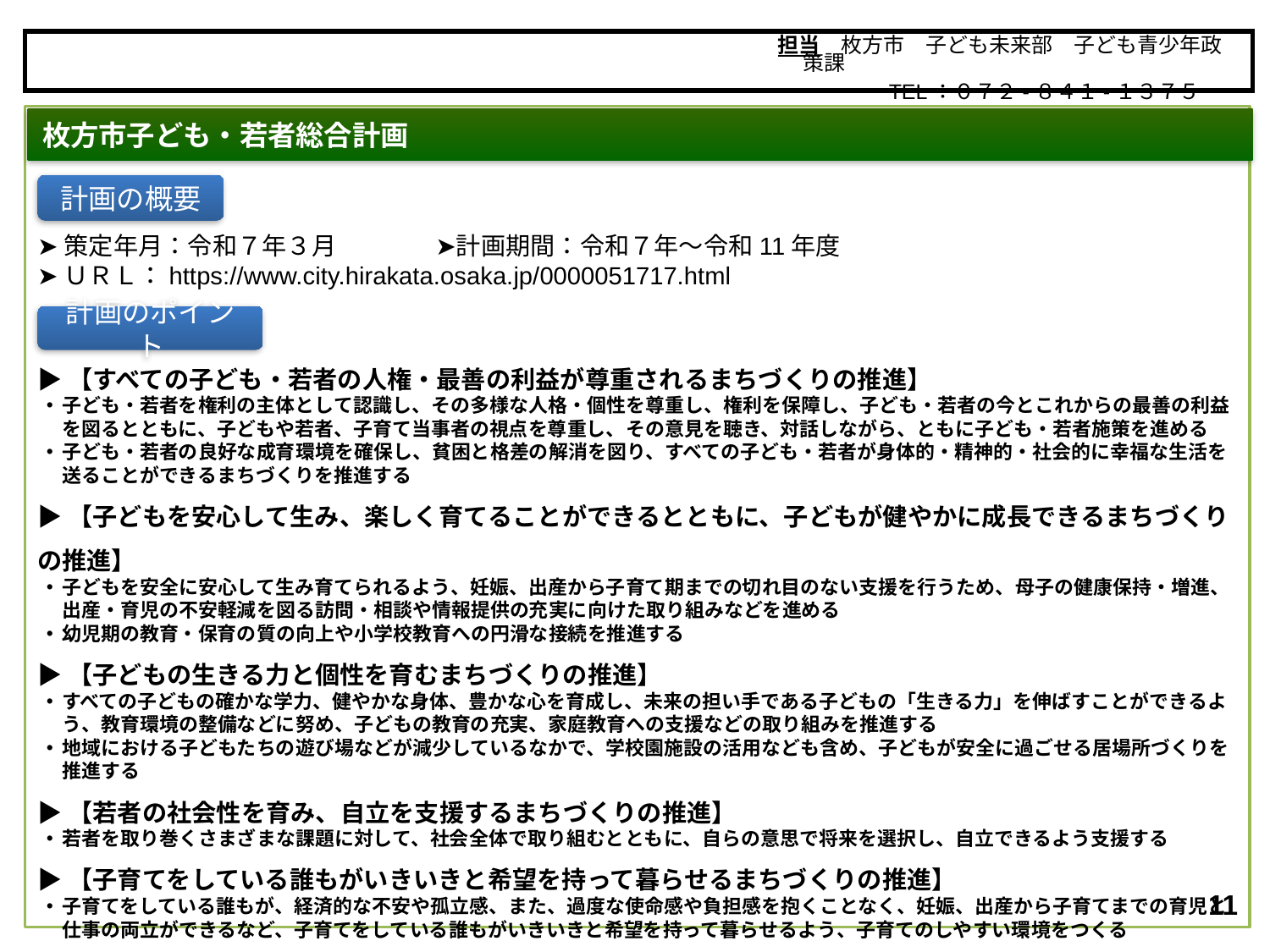

担当　枚方市　子ども未来部　子ども青少年政策課
　　　　　TEL：０７２-８４１-１３７５

枚方市

➤策定年月：令和７年３月　　　　➤計画期間：令和７年～令和11年度
➤ＵＲＬ：https://www.city.hirakata.osaka.jp/0000051717.html

▶【すべての子ども・若者の人権・最善の利益が尊重されるまちづくりの推進】
子ども・若者を権利の主体として認識し、その多様な人格・個性を尊重し、権利を保障し、子ども・若者の今とこれからの最善の利益を図るとともに、子どもや若者、子育て当事者の視点を尊重し、その意見を聴き、対話しながら、ともに子ども・若者施策を進める
子ども・若者の良好な成育環境を確保し、貧困と格差の解消を図り、すべての子ども・若者が身体的・精神的・社会的に幸福な生活を送ることができるまちづくりを推進する
▶【子どもを安心して生み、楽しく育てることができるとともに、子どもが健やかに成長できるまちづくりの推進】
子どもを安全に安心して生み育てられるよう、妊娠、出産から子育て期までの切れ目のない支援を行うため、母子の健康保持・増進、出産・育児の不安軽減を図る訪問・相談や情報提供の充実に向けた取り組みなどを進める
幼児期の教育・保育の質の向上や小学校教育への円滑な接続を推進する
▶【子どもの生きる力と個性を育むまちづくりの推進】
すべての子どもの確かな学力、健やかな身体、豊かな心を育成し、未来の担い手である子どもの「生きる力」を伸ばすことができるよう、教育環境の整備などに努め、子どもの教育の充実、家庭教育への支援などの取り組みを推進する
地域における子どもたちの遊び場などが減少しているなかで、学校園施設の活用なども含め、子どもが安全に過ごせる居場所づくりを推進する
▶【若者の社会性を育み、自立を支援するまちづくりの推進】
若者を取り巻くさまざまな課題に対して、社会全体で取り組むとともに、自らの意思で将来を選択し、自立できるよう支援する
▶【子育てをしている誰もがいきいきと希望を持って暮らせるまちづくりの推進】
子育てをしている誰もが、経済的な不安や孤立感、また、過度な使命感や負担感を抱くことなく、妊娠、出産から子育てまでの育児と仕事の両立ができるなど、子育てをしている誰もがいきいきと希望を持って暮らせるよう、子育てのしやすい環境をつくる
枚方市子ども・若者総合計画
計画の概要
計画のポイント
11